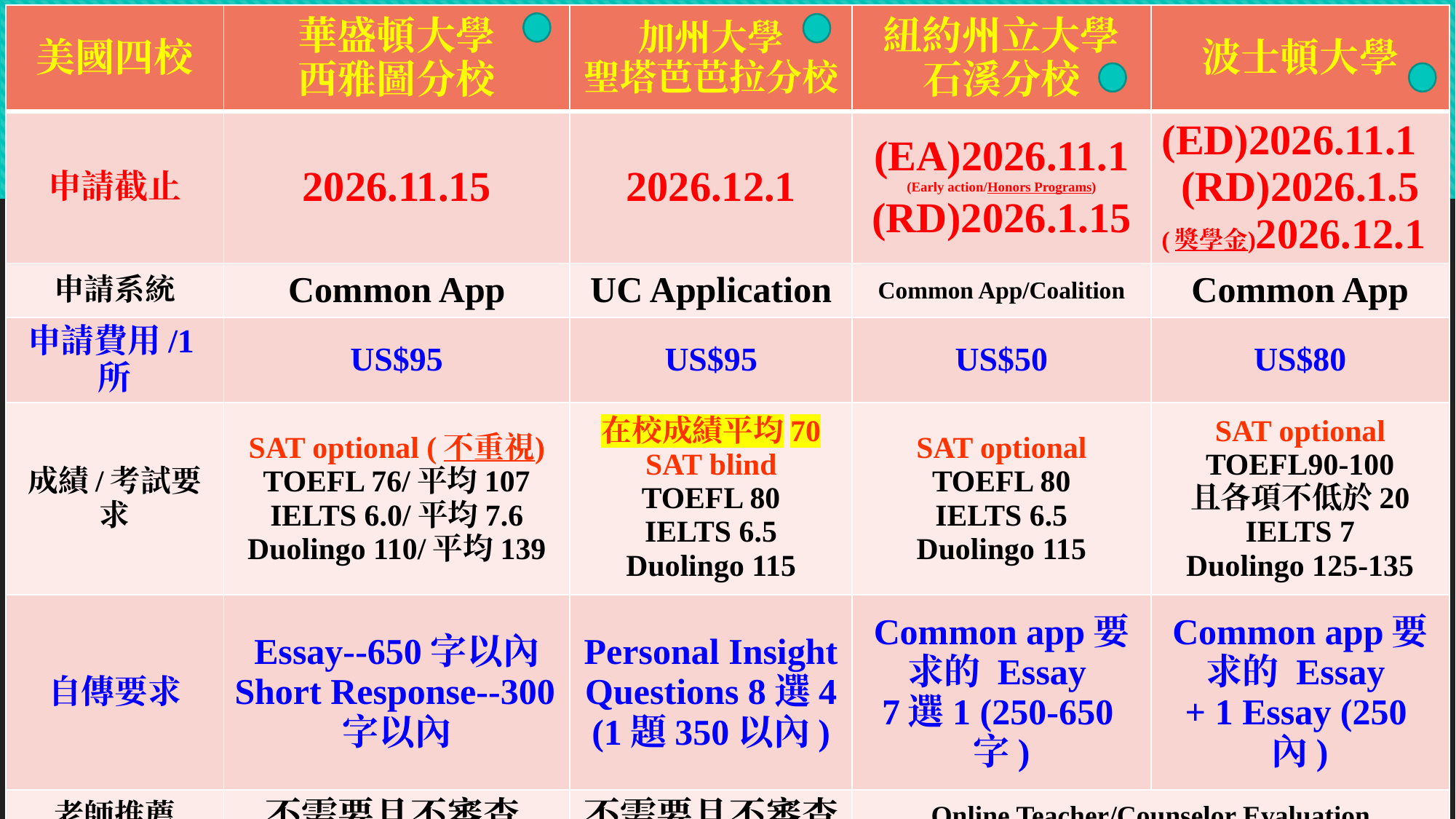

| 美國四校 | 華盛頓大學 西雅圖分校 | 加州大學 聖塔芭芭拉分校 | 紐約州立大學 石溪分校 | 波士頓大學 |
| --- | --- | --- | --- | --- |
| 申請截止 | 2026.11.15 | 2026.12.1 | (EA)2026.11.1 (Early action/Honors Programs) (RD)2026.1.15 | (ED)2026.11.1 (RD)2026.1.5 (獎學金)2026.12.1 |
| 申請系統 | Common App | UC Application | Common App/Coalition | Common App |
| 申請費用/1所 | US$95 | US$95 | US$50 | US$80 |
| 成績/考試要求 | SAT optional (不重視) TOEFL 76/平均107 IELTS 6.0/平均7.6 Duolingo 110/平均139 | 在校成績平均70 SAT blind TOEFL 80 IELTS 6.5 Duolingo 115 | SAT optional TOEFL 80 IELTS 6.5 Duolingo 115 | SAT optional TOEFL90-100 且各項不低於20 IELTS 7 Duolingo 125-135 |
| 自傳要求 | Essay--650字以內 Short Response--300字以內 | Personal Insight Questions 8選4 (1題350以內) | Common app要求的 Essay 7選1 (250-650字) | Common app要求的 Essay + 1 Essay (250內) |
| 老師推薦 | 不需要且不審查 | 不需要且不審查 | Online Teacher/Counselor Evaluation |  |

#